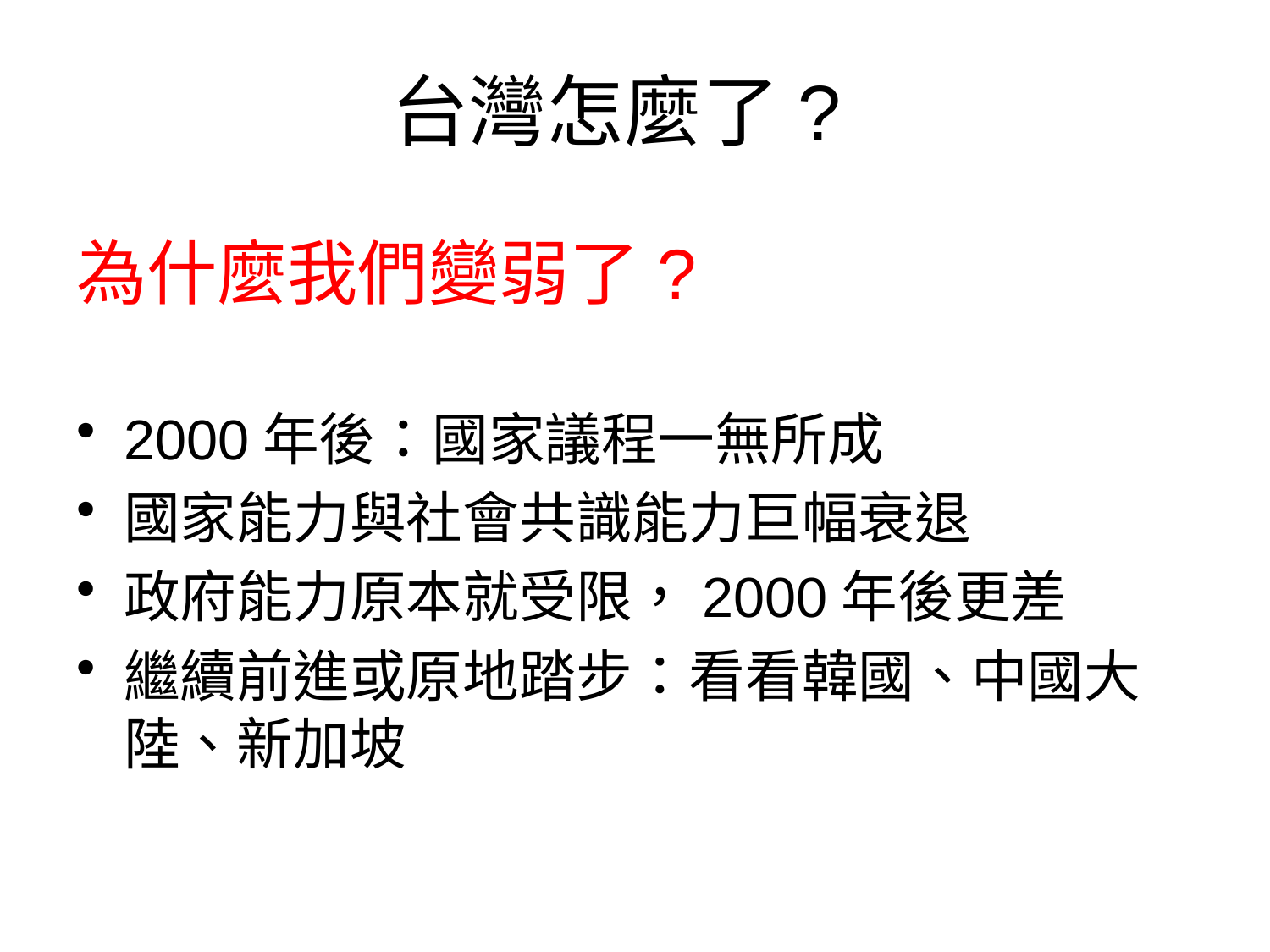

# 台灣怎麼了?
為什麼我們變弱了?

2000年後：國家議程一無所成
國家能力與社會共識能力巨幅衰退
政府能力原本就受限，2000年後更差
繼續前進或原地踏步：看看韓國、中國大陸、新加坡